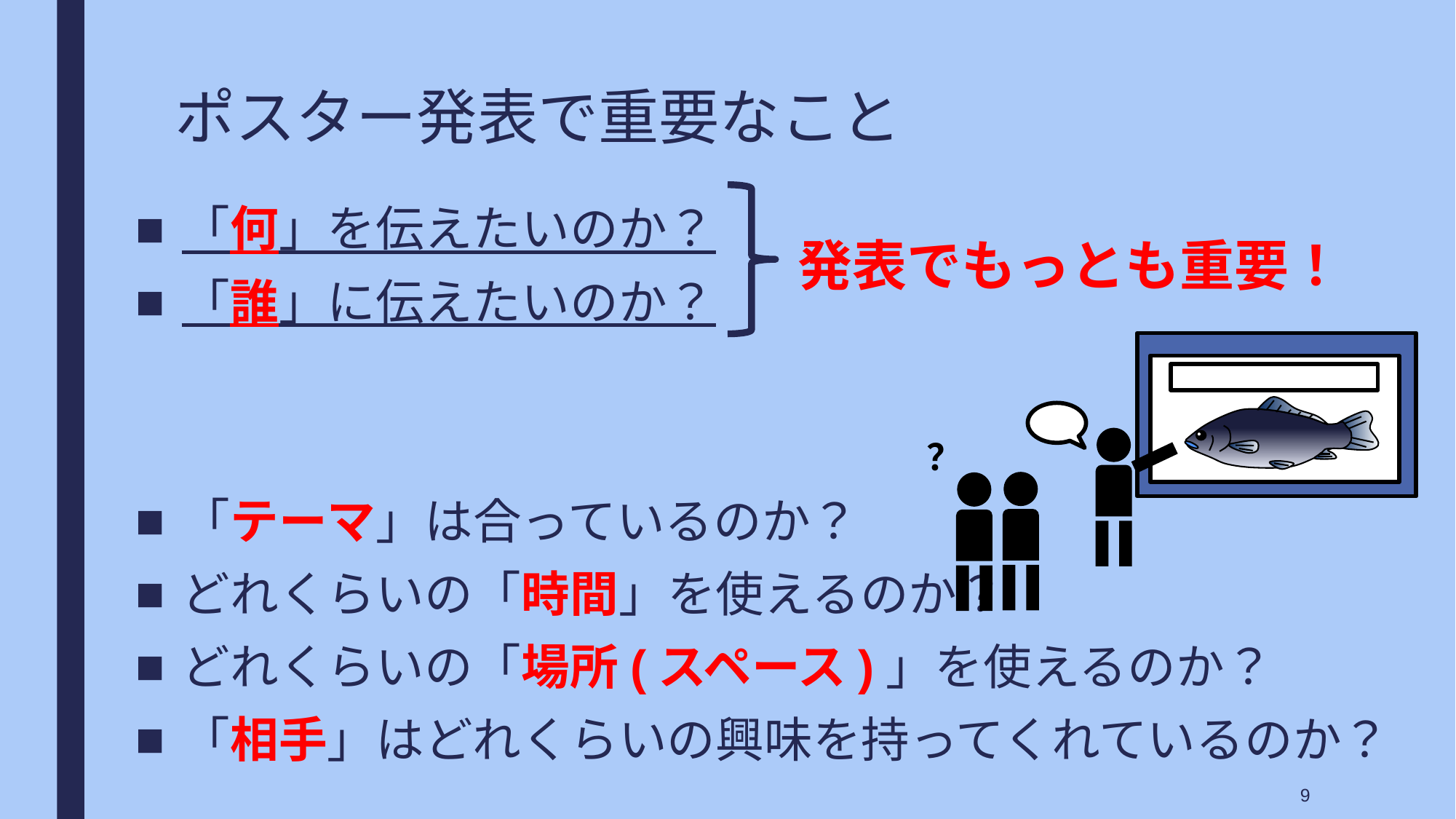

# ポスター発表で重要なこと

発表でもっとも重要！
「何」を伝えたいのか？
「誰」に伝えたいのか？

「テーマ」は合っているのか？
どれくらいの「時間」を使えるのか？
どれくらいの「場所(スペース)」を使えるのか？
「相手」はどれくらいの興味を持ってくれているのか？

？

9